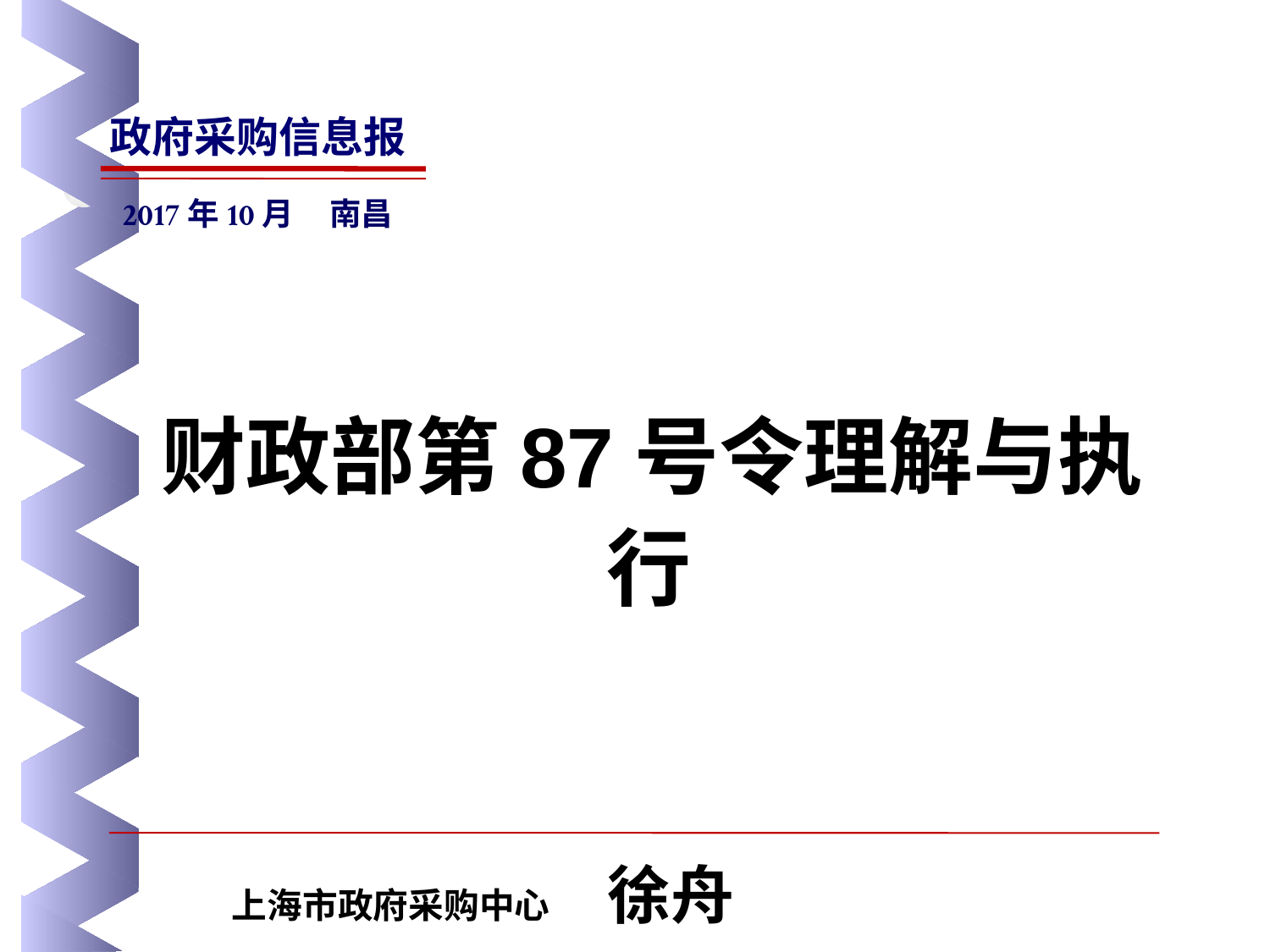

# 政府采购信息报
2017年10月     南昌
财政部第87号令理解与执行

         上海市政府采购中心    徐舟